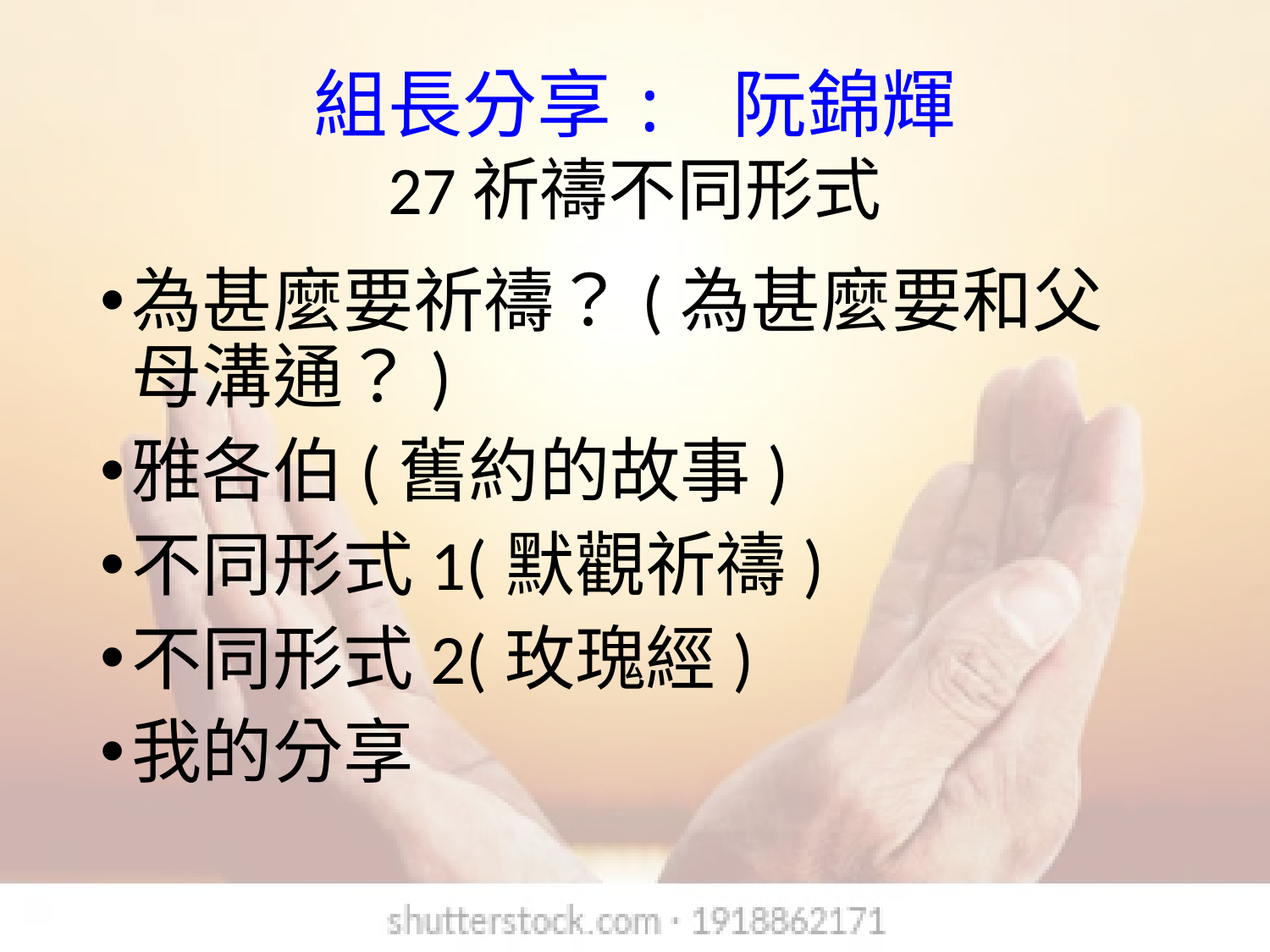

# 組長分享: 阮錦輝 27祈禱不同形式
為甚麼要祈禱？(為甚麼要和父母溝通？)
雅各伯(舊約的故事)
不同形式1(默觀祈禱)
不同形式2(玫瑰經)
我的分享